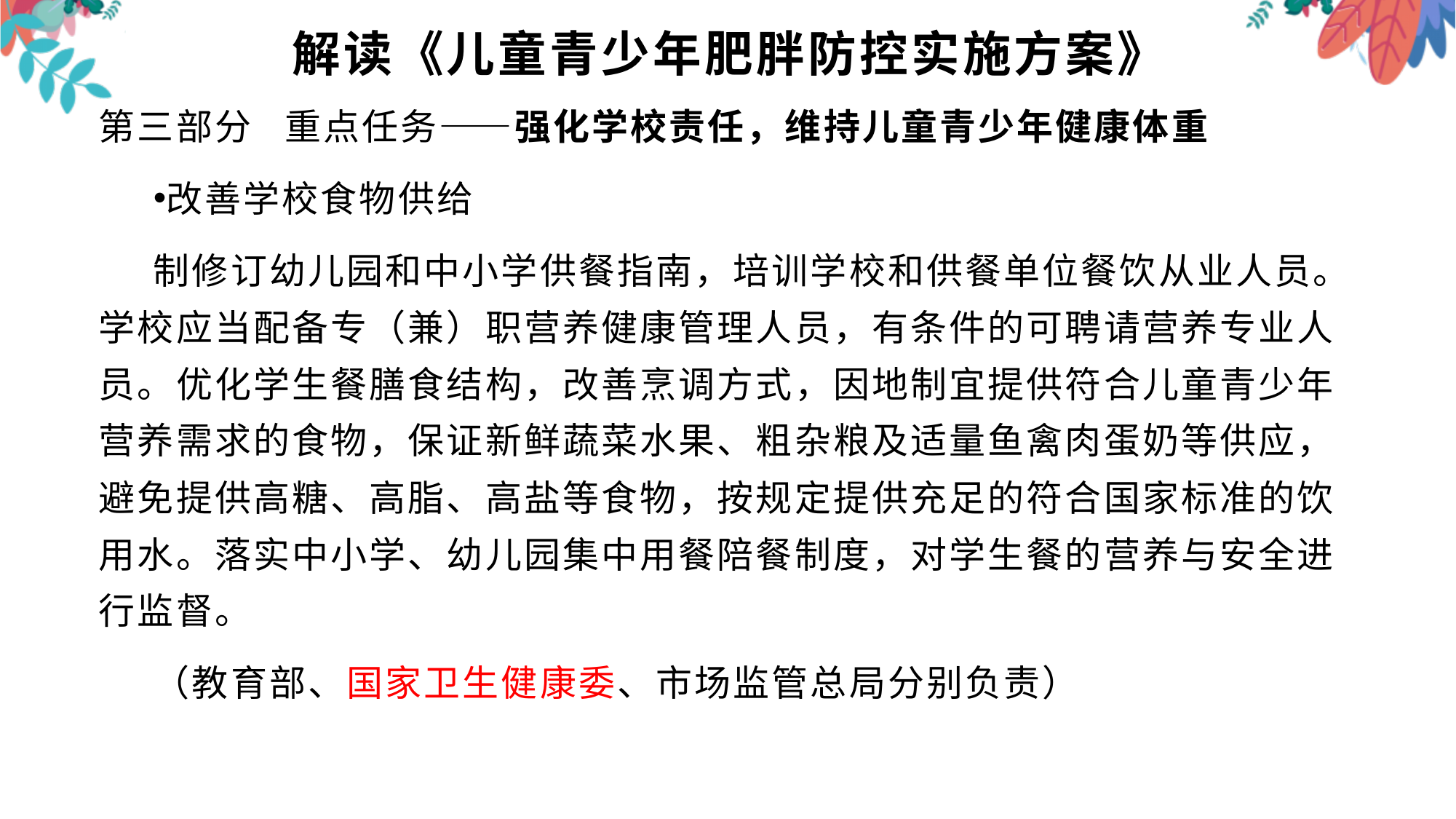

# 解读《儿童青少年肥胖防控实施方案》
第三部分   重点任务——强化学校责任，维持儿童青少年健康体重
改善学校食物供给
制修订幼儿园和中小学供餐指南，培训学校和供餐单位餐饮从业人员。学校应当配备专（兼）职营养健康管理人员，有条件的可聘请营养专业人员。优化学生餐膳食结构，改善烹调方式，因地制宜提供符合儿童青少年营养需求的食物，保证新鲜蔬菜水果、粗杂粮及适量鱼禽肉蛋奶等供应，避免提供高糖、高脂、高盐等食物，按规定提供充足的符合国家标准的饮用水。落实中小学、幼儿园集中用餐陪餐制度，对学生餐的营养与安全进行监督。
（教育部、国家卫生健康委、市场监管总局分别负责）